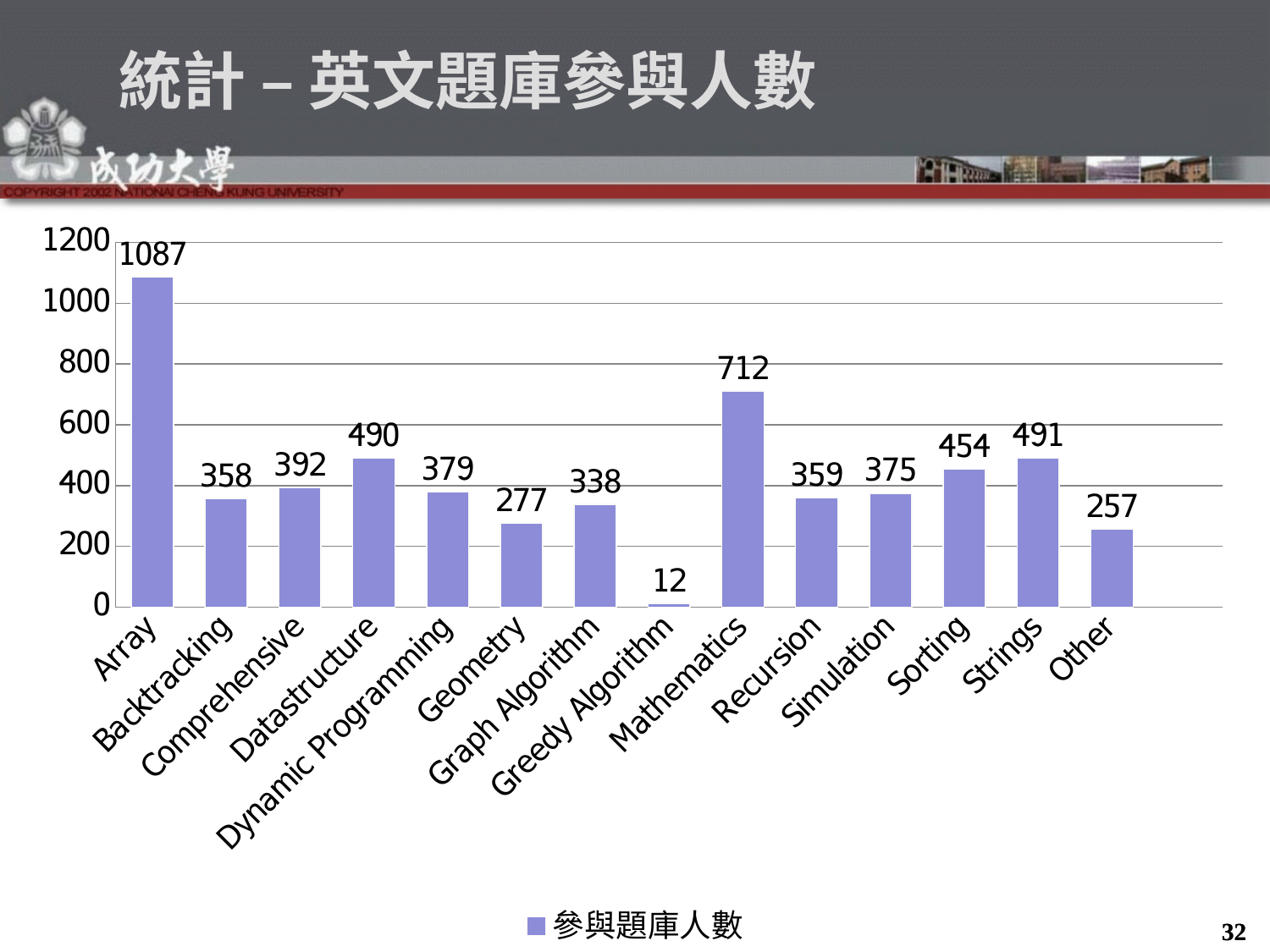

統計 – 英文題庫參與人數

### Chart

| Category | 參與題庫人數 |
|---|---|
| Array | 1087.0 |
| Backtracking | 358.0 |
| Comprehensive | 392.0 |
| Datastructure | 490.0 |
| Dynamic Programming | 379.0 |
| Geometry | 277.0 |
| Graph Algorithm | 338.0 |
| Greedy Algorithm | 12.0 |
| Mathematics | 712.0 |
| Recursion | 359.0 |
| Simulation | 375.0 |
| Sorting | 454.0 |
| Strings | 491.0 |
| Other | 257.0 |
32
32